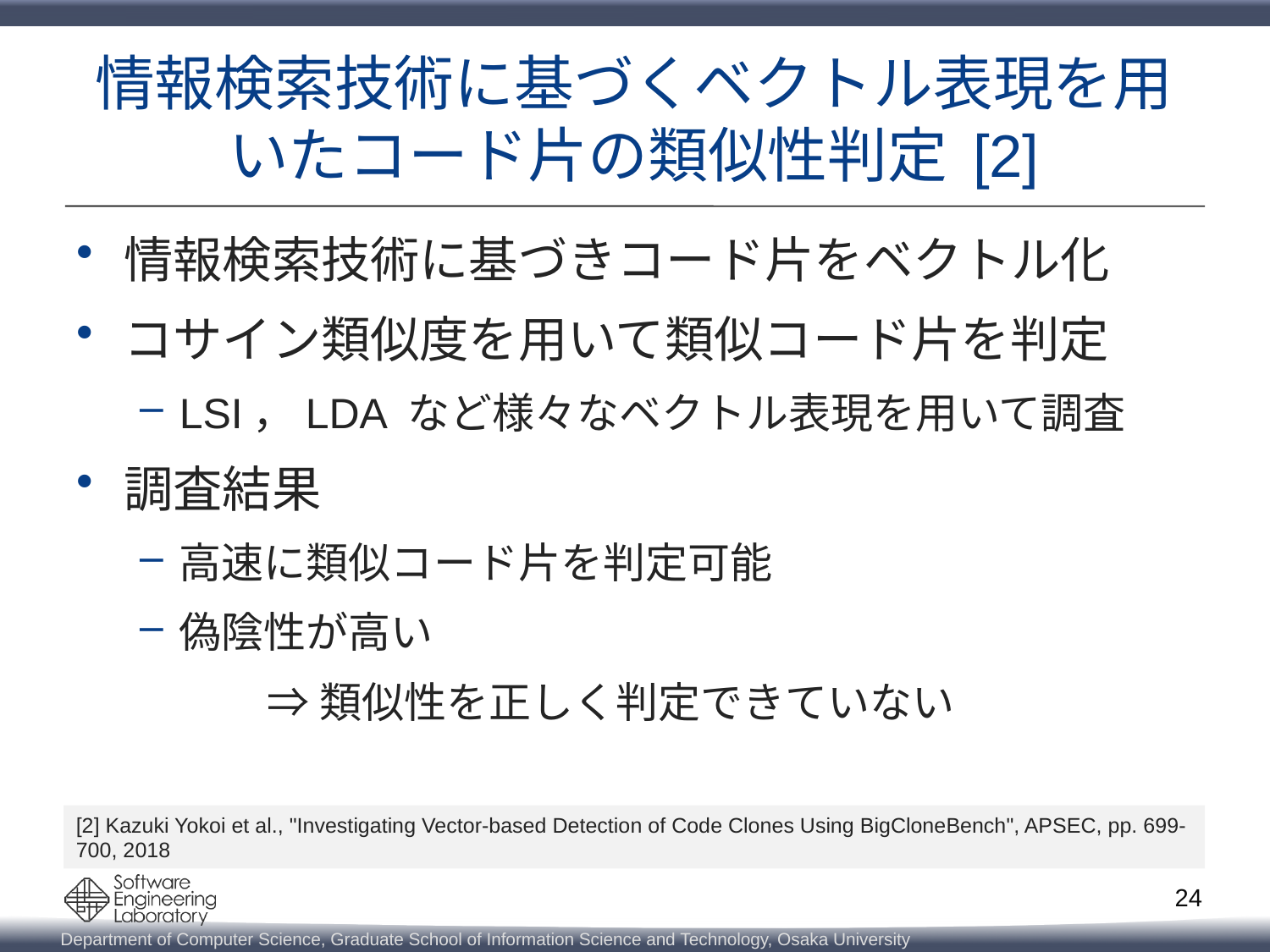

# 情報検索技術に基づくベクトル表現を用いたコード片の類似性判定 [2]
情報検索技術に基づきコード片をベクトル化
コサイン類似度を用いて類似コード片を判定
LSI，LDA など様々なベクトル表現を用いて調査
調査結果
高速に類似コード片を判定可能
偽陰性が高い
	⇒類似性を正しく判定できていない
[2] Kazuki Yokoi et al., "Investigating Vector-based Detection of Code Clones Using BigCloneBench", APSEC, pp. 699-700, 2018
24